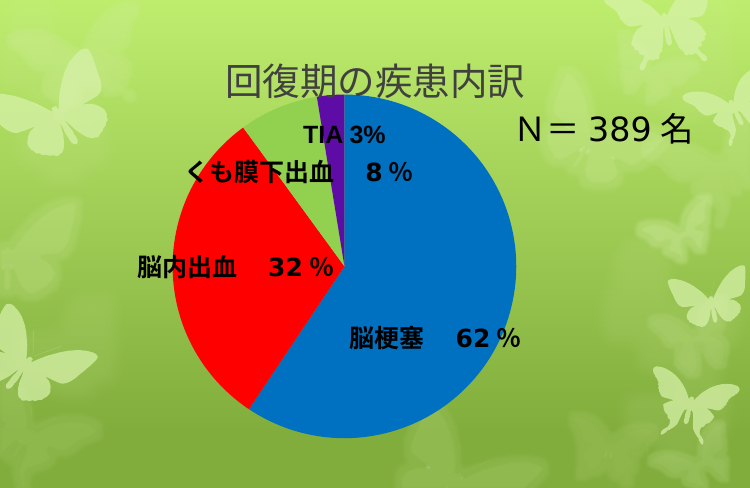

# 回復期の疾患内訳

### Chart

| Category |  |
|---|---|
Ｎ＝389名
TIA 3%
くも膜下出血　8％
脳内出血　32％
脳梗塞　62％